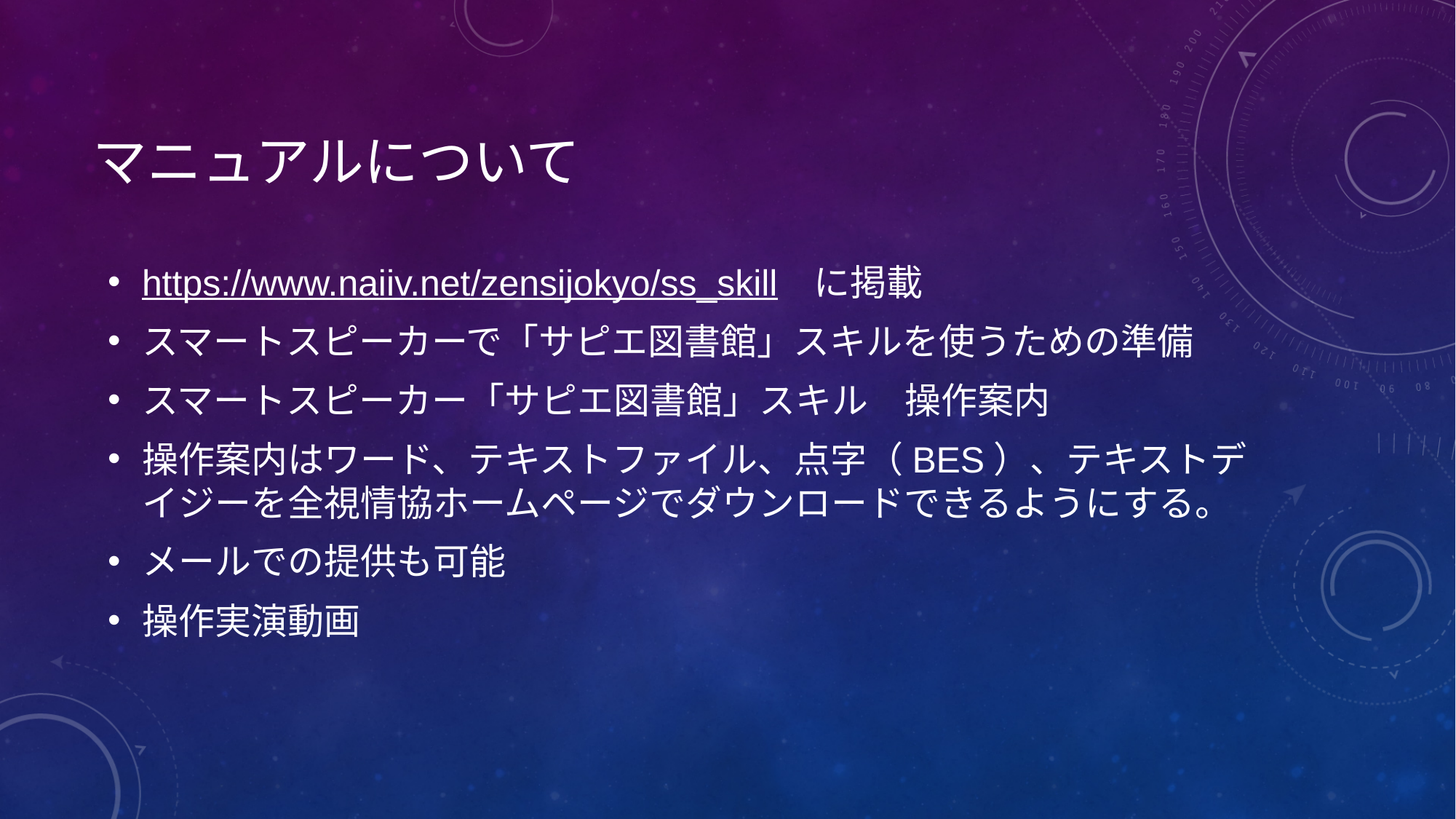

# マニュアルについて
https://www.naiiv.net/zensijokyo/ss_skill　に掲載
スマートスピーカーで「サピエ図書館」スキルを使うための準備
スマートスピーカー「サピエ図書館」スキル　操作案内
操作案内はワード、テキストファイル、点字（BES）、テキストデイジーを全視情協ホームページでダウンロードできるようにする。
メールでの提供も可能
操作実演動画